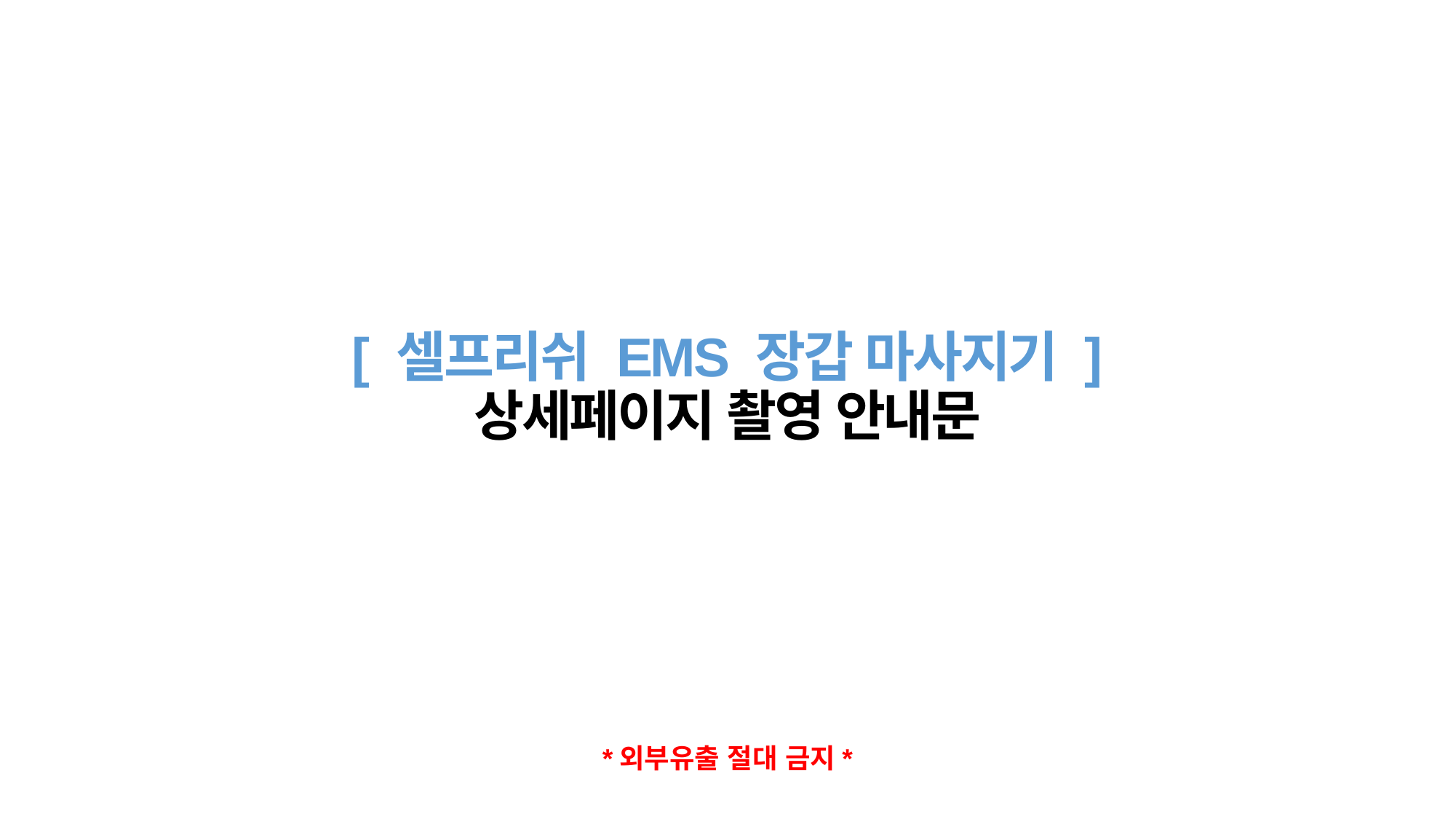

# [ 셀프리쉬 EMS 장갑 마사지기 ] 상세페이지 촬영 안내문
*외부유출 절대 금지*